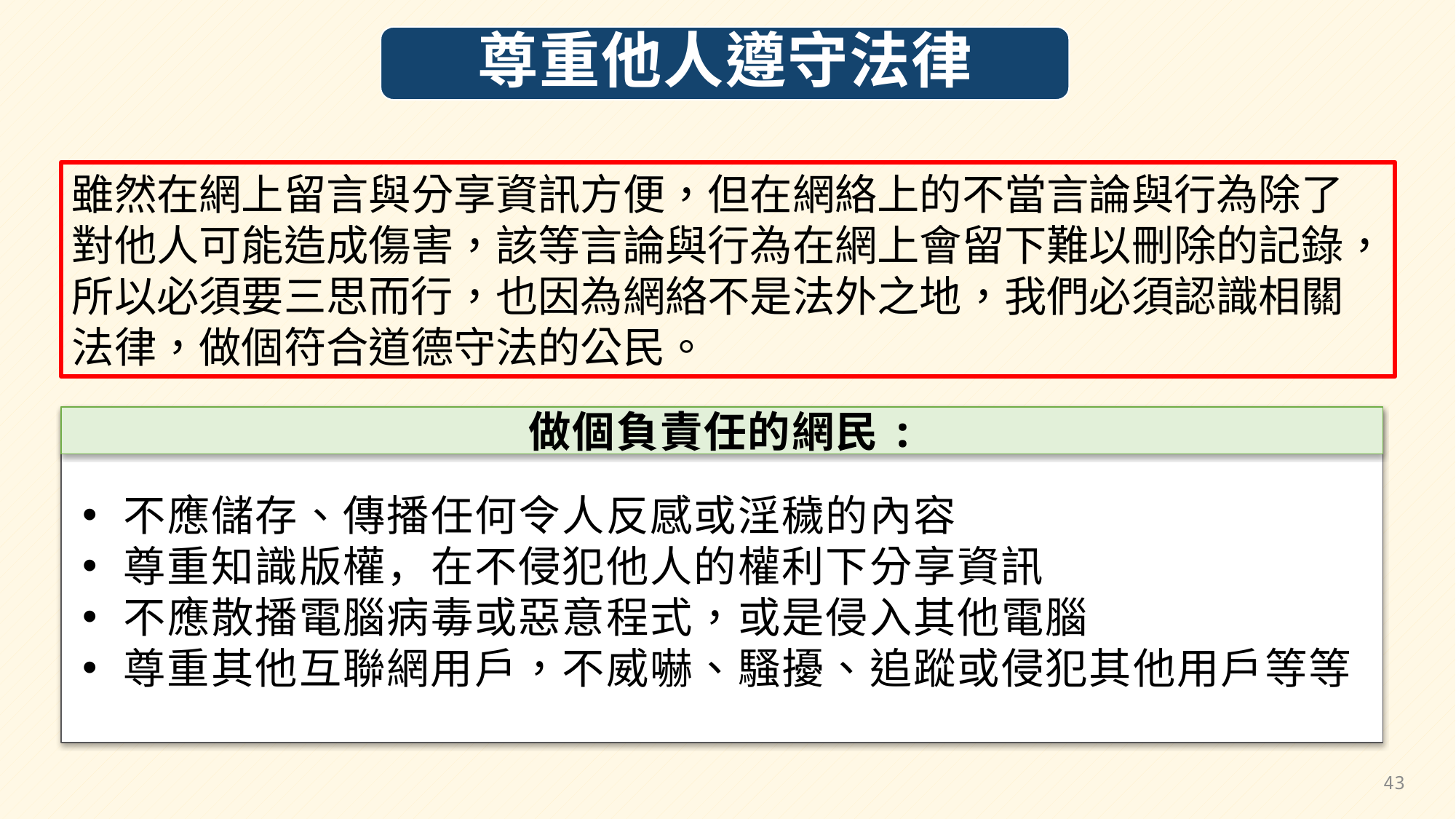

尊重他人遵守法律
雖然在網上留言與分享資訊方便，但在網絡上的不當言論與行為除了對他人可能造成傷害，該等言論與行為在網上會留下難以刪除的記錄，所以必須要三思而行，也因為網絡不是法外之地，我們必須認識相關法律，做個符合道德守法的公民。
做個負責任的網民:

不應儲存、傳播任何令人反感或淫穢的內容
尊重知識版權，在不侵犯他人的權利下分享資訊
不應散播電腦病毒或惡意程式，或是侵入其他電腦
尊重其他互聯網用戶，不威嚇、騷擾、追蹤或侵犯其他用戶等等